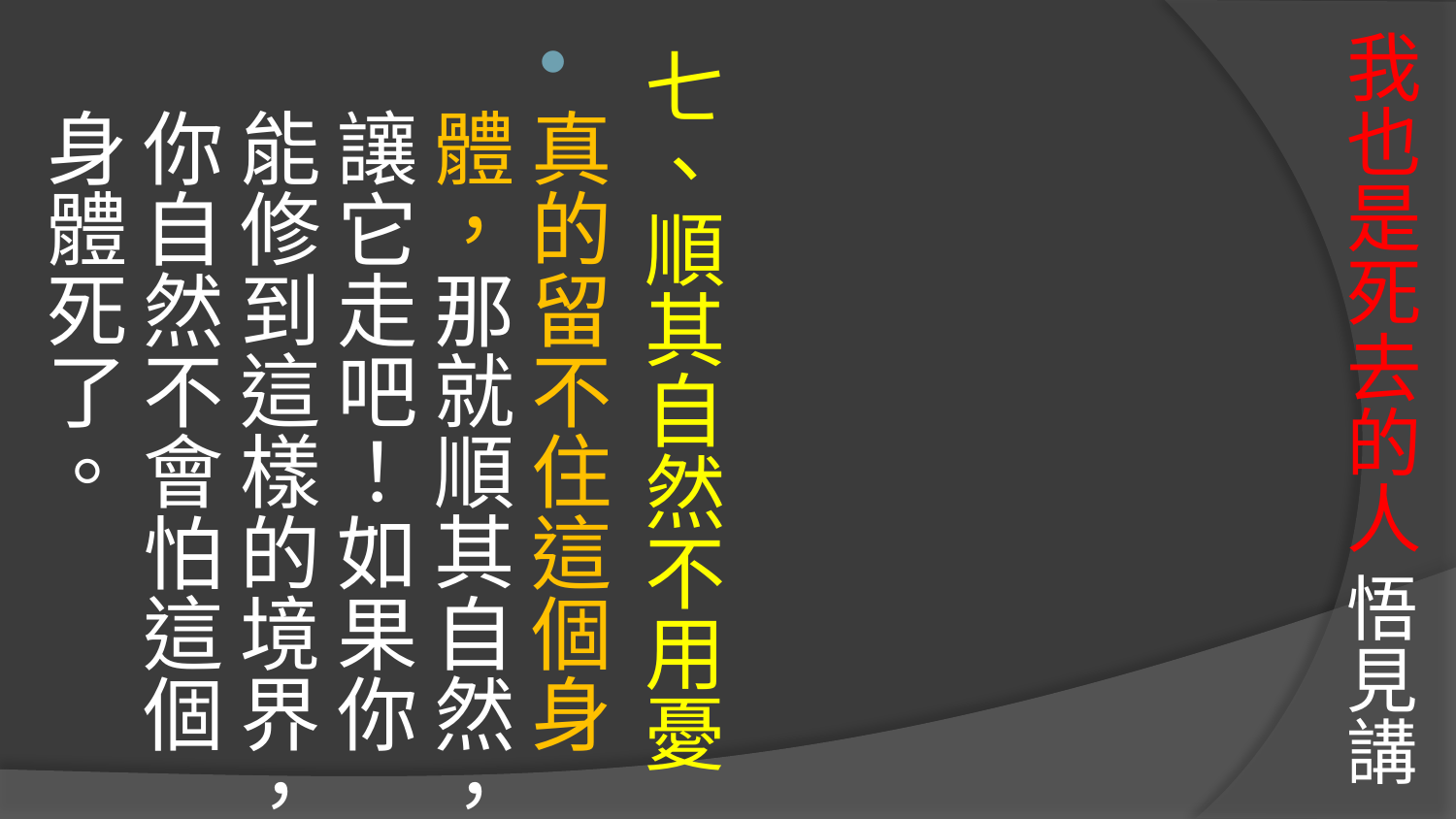

# 我也是死去的人 悟見講
七、順其自然不用憂
真的留不住這個身體，那就順其自然，讓它走吧！如果你能修到這樣的境界，你自然不會怕這個身體死了。